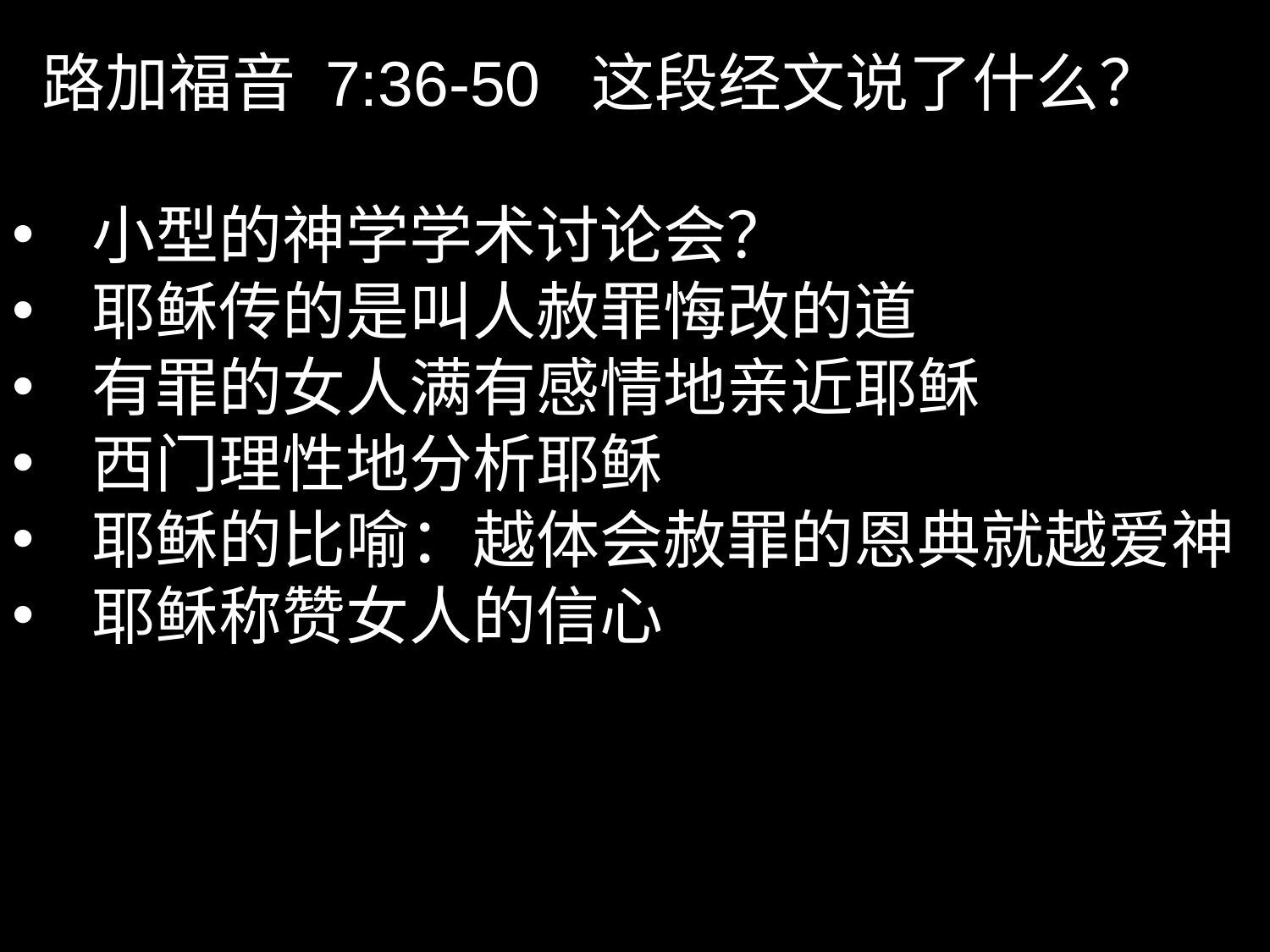

路加福音 7:36-50  这段经文说了什么？

小型的神学学术讨论会？
耶稣传的是叫人赦罪悔改的道
有罪的女人满有感情地亲近耶稣
西门理性地分析耶稣
耶稣的比喻：越体会赦罪的恩典就越爱神
耶稣称赞女人的信心